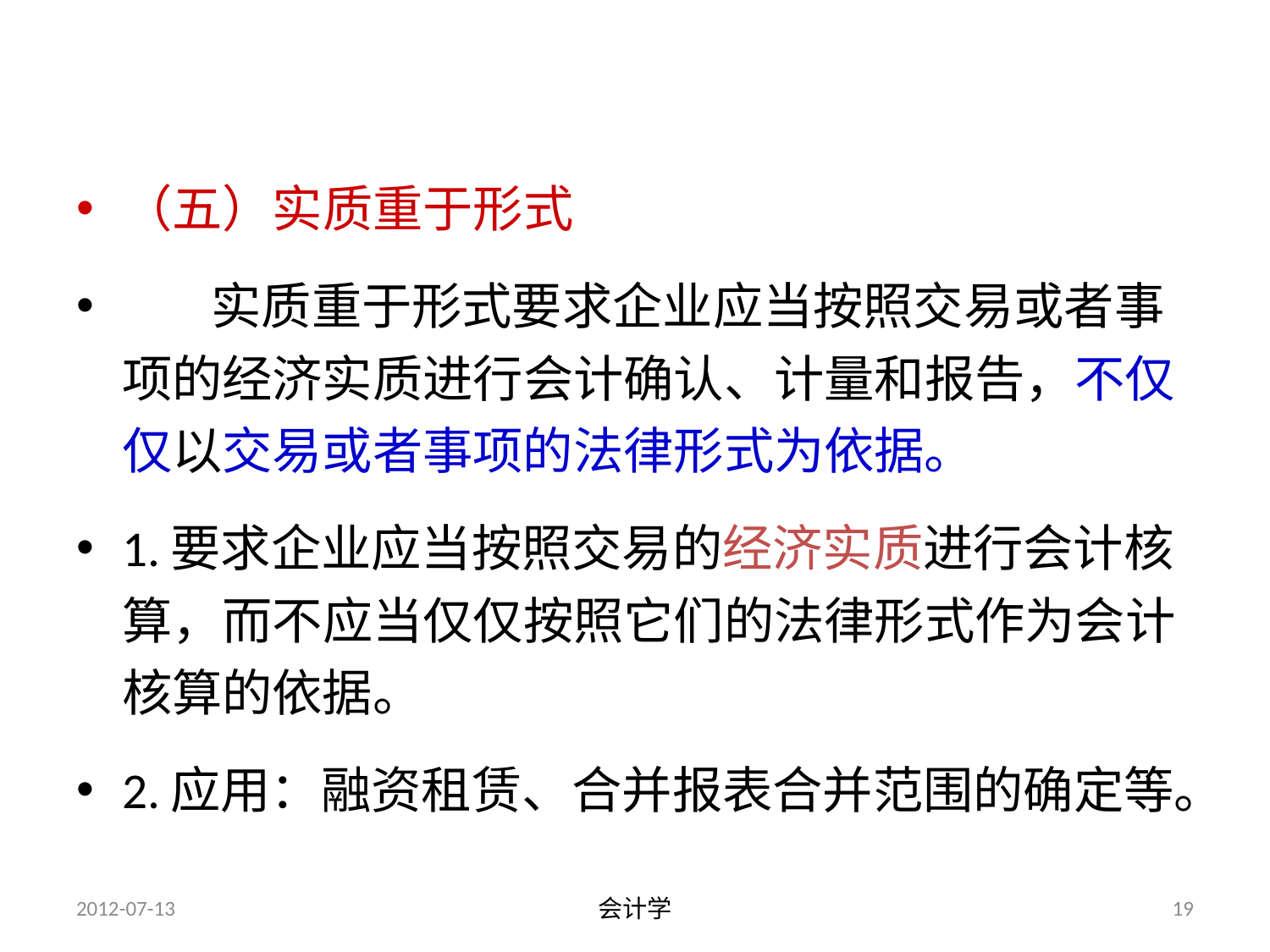

（五）实质重于形式
       实质重于形式要求企业应当按照交易或者事项的经济实质进行会计确认、计量和报告，不仅仅以交易或者事项的法律形式为依据。
1.要求企业应当按照交易的经济实质进行会计核算，而不应当仅仅按照它们的法律形式作为会计核算的依据。
2.应用：融资租赁、合并报表合并范围的确定等。

2012-07-13
会计学
19